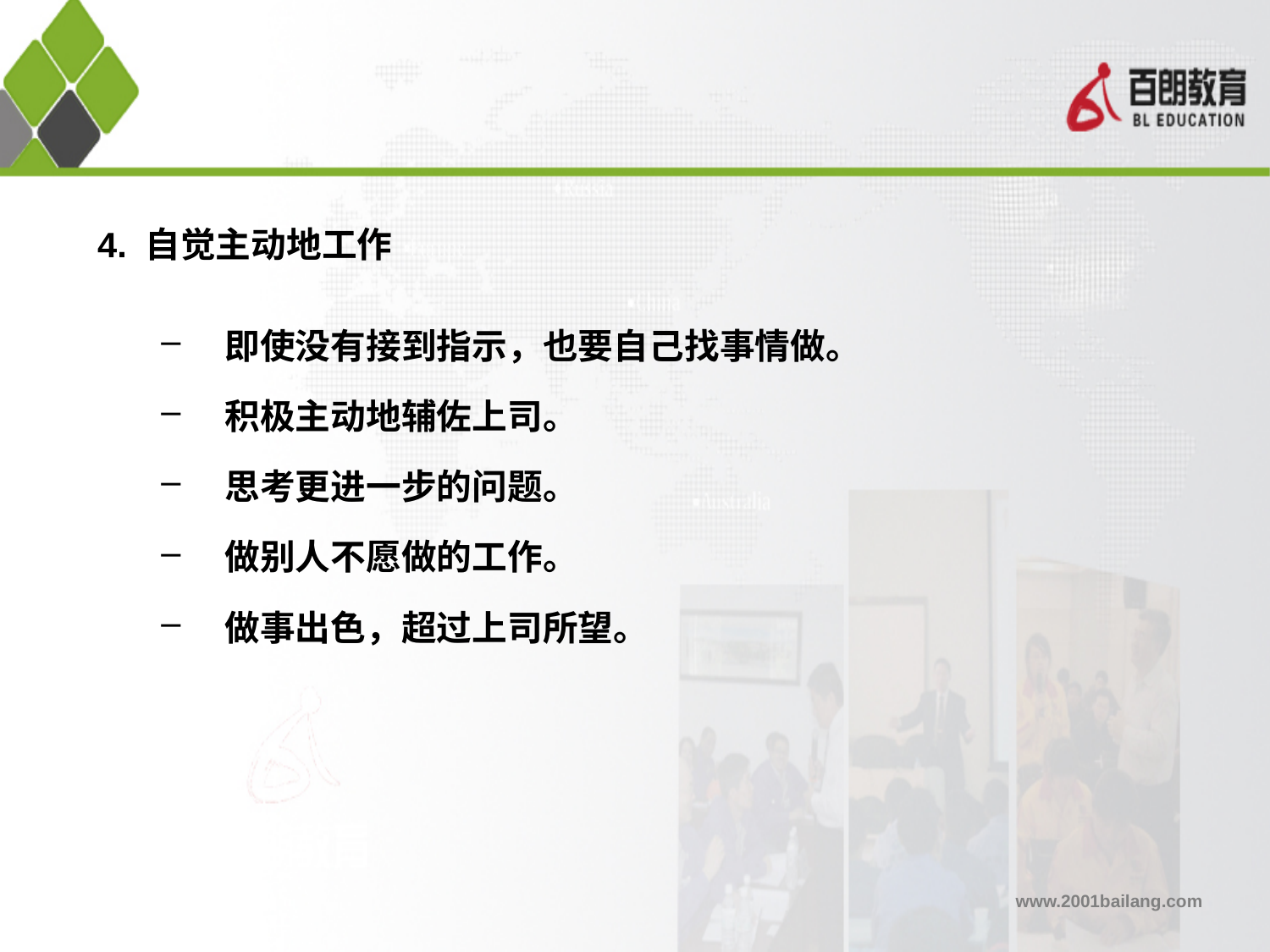

4. 自觉主动地工作
即使没有接到指示，也要自己找事情做。
积极主动地辅佐上司。
思考更进一步的问题。
做别人不愿做的工作。
做事出色，超过上司所望。